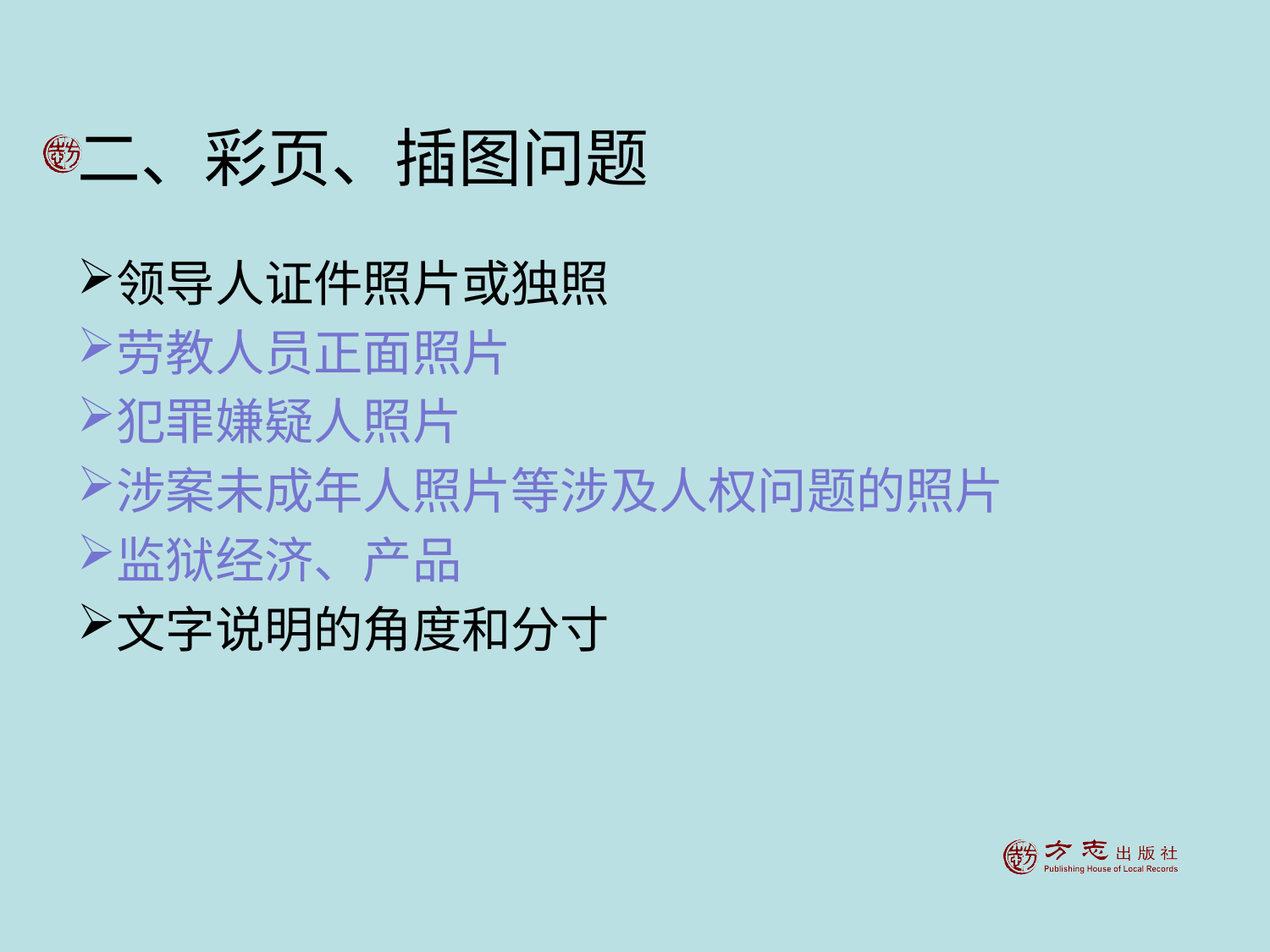

# 二、彩页、插图问题
领导人证件照片或独照
劳教人员正面照片
犯罪嫌疑人照片
涉案未成年人照片等涉及人权问题的照片
监狱经济、产品
文字说明的角度和分寸